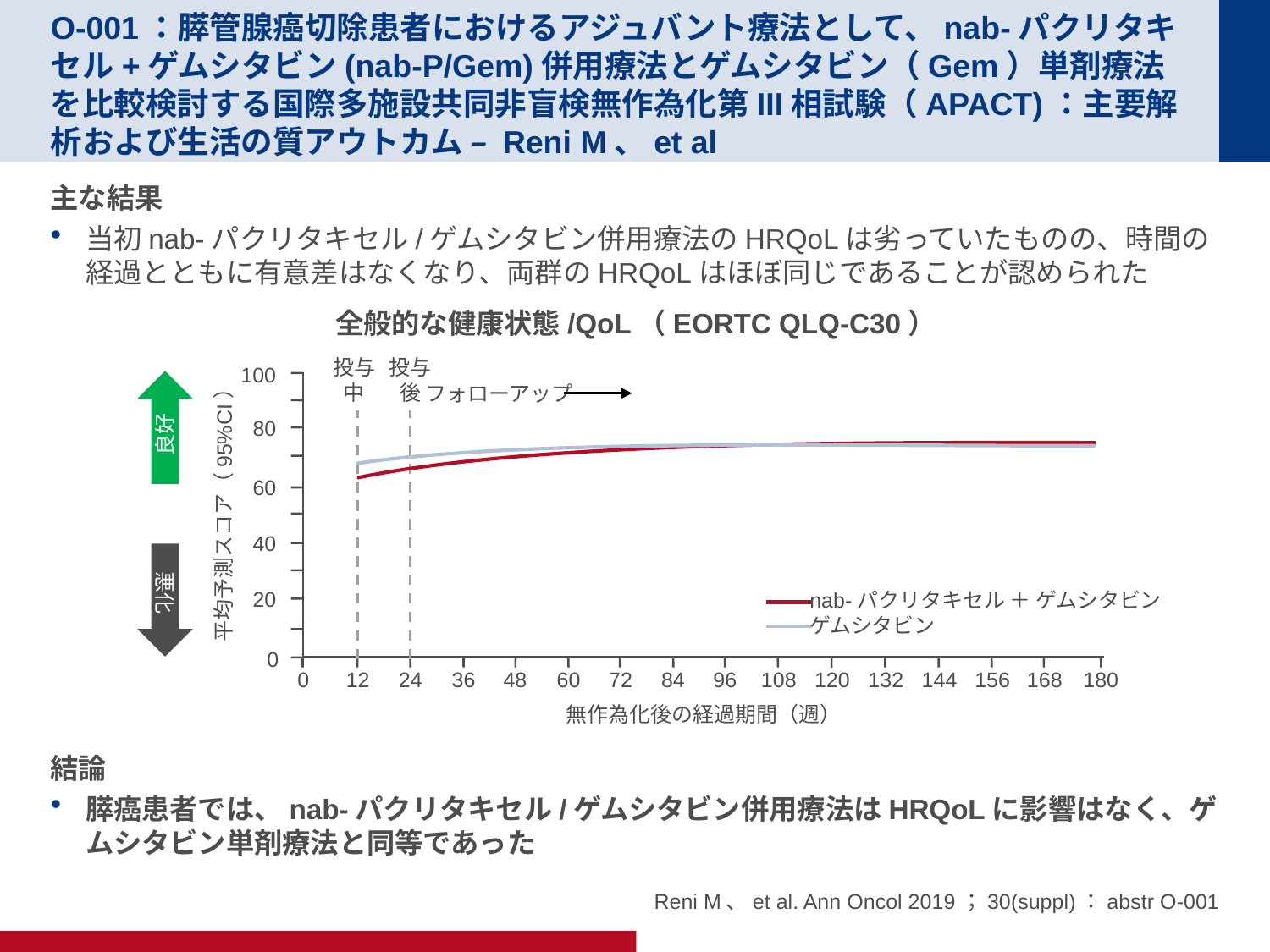

# O-001：膵管腺癌切除患者におけるアジュバント療法として、nab-パクリタキセル+ゲムシタビン(nab-P/Gem)併用療法とゲムシタビン（Gem）単剤療法を比較検討する国際多施設共同非盲検無作為化第III相試験（APACT)：主要解析および生活の質アウトカム – Reni M、et al
主な結果
当初nab-パクリタキセル/ゲムシタビン併用療法のHRQoLは劣っていたものの、時間の経過とともに有意差はなくなり、両群のHRQoLはほぼ同じであることが認められた
結論
膵癌患者では、nab-パクリタキセル/ゲムシタビン併用療法はHRQoLに影響はなく、ゲムシタビン単剤療法と同等であった

全般的な健康状態/QoL（EORTC QLQ-C30）
投与
中
投与
後
100

フォローアップ
良好

80

60

平均予測スコア（95%CI）

40

悪化
20
nab-パクリタキセル ＋ ゲムシタビン
ゲムシタビン

0

0

12

24

36

48

60

72

84

96

108

120

132

144

156

168

180

無作為化後の経過期間（週）
Reni M、et al. Ann Oncol 2019；30(suppl)：abstr O-001